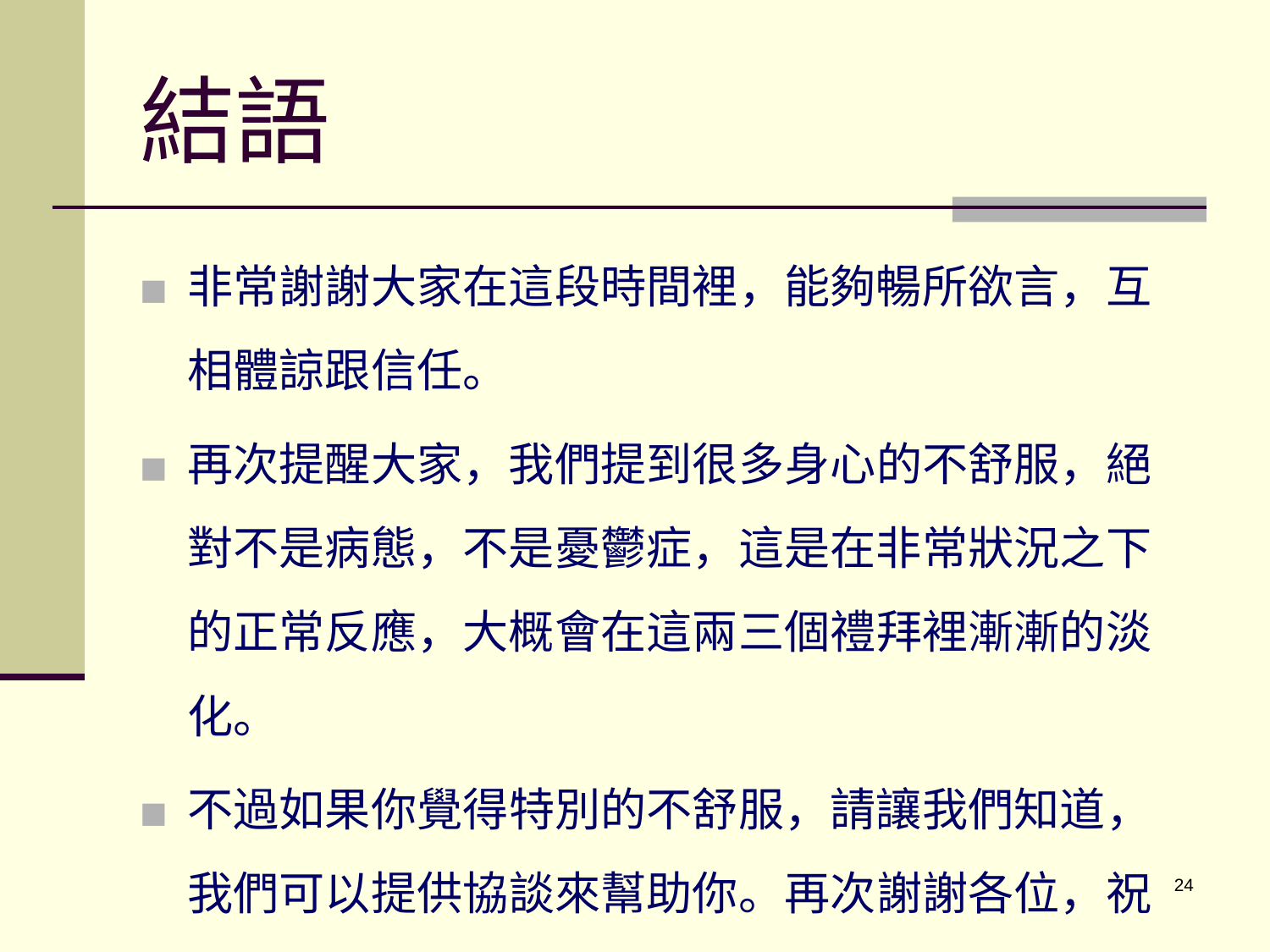

# 結語
非常謝謝大家在這段時間裡，能夠暢所欲言，互相體諒跟信任。
再次提醒大家，我們提到很多身心的不舒服，絕對不是病態，不是憂鬱症，這是在非常狀況之下的正常反應，大概會在這兩三個禮拜裡漸漸的淡化。
不過如果你覺得特別的不舒服，請讓我們知道，我們可以提供協談來幫助你。再次謝謝各位，祝大家平安。

24